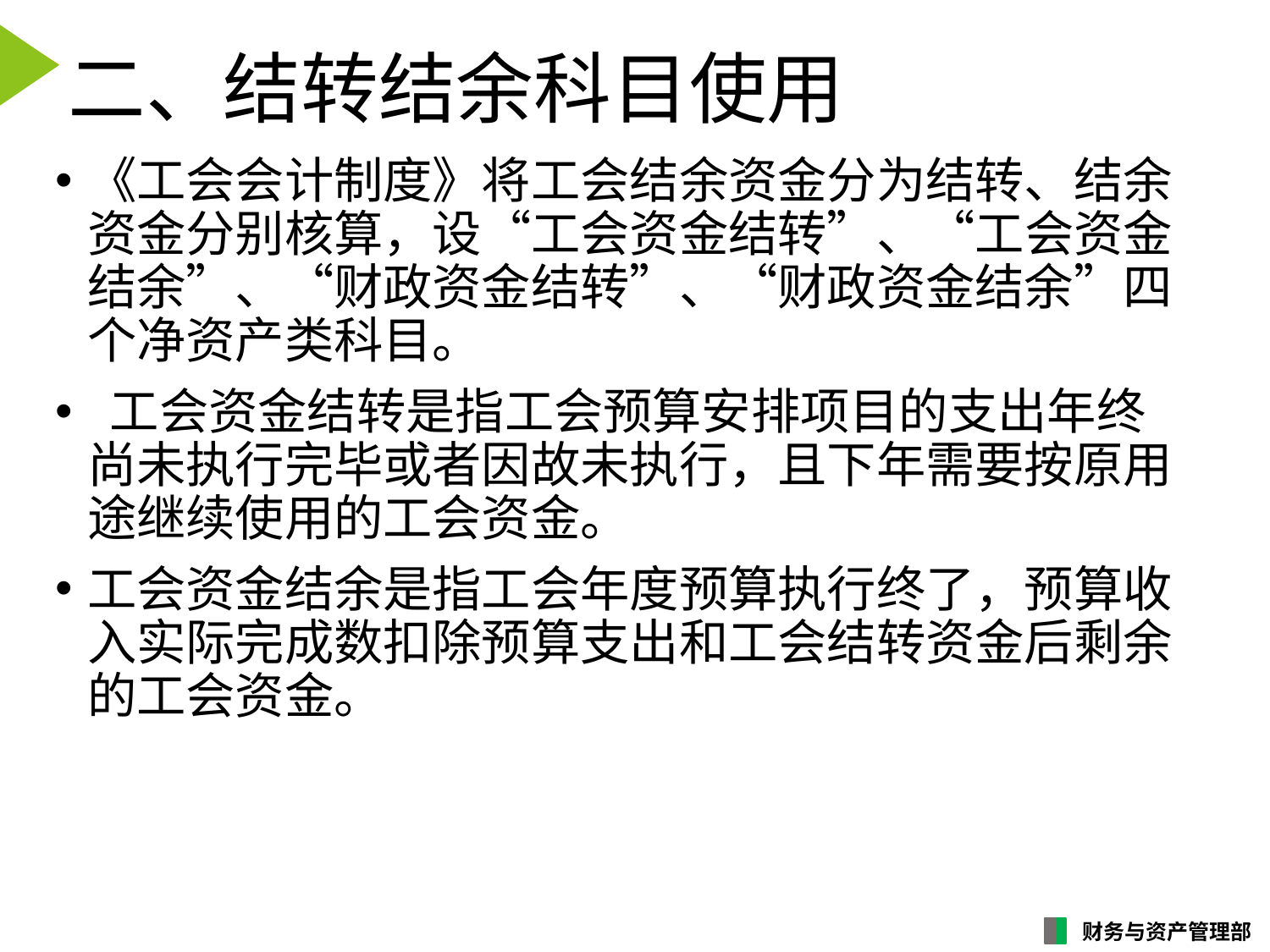

# 二、结转结余科目使用
《工会会计制度》将工会结余资金分为结转、结余资金分别核算，设“工会资金结转”、“工会资金结余”、“财政资金结转”、“财政资金结余”四个净资产类科目。
 工会资金结转是指工会预算安排项目的支出年终尚未执行完毕或者因故未执行，且下年需要按原用途继续使用的工会资金。
工会资金结余是指工会年度预算执行终了，预算收入实际完成数扣除预算支出和工会结转资金后剩余的工会资金。